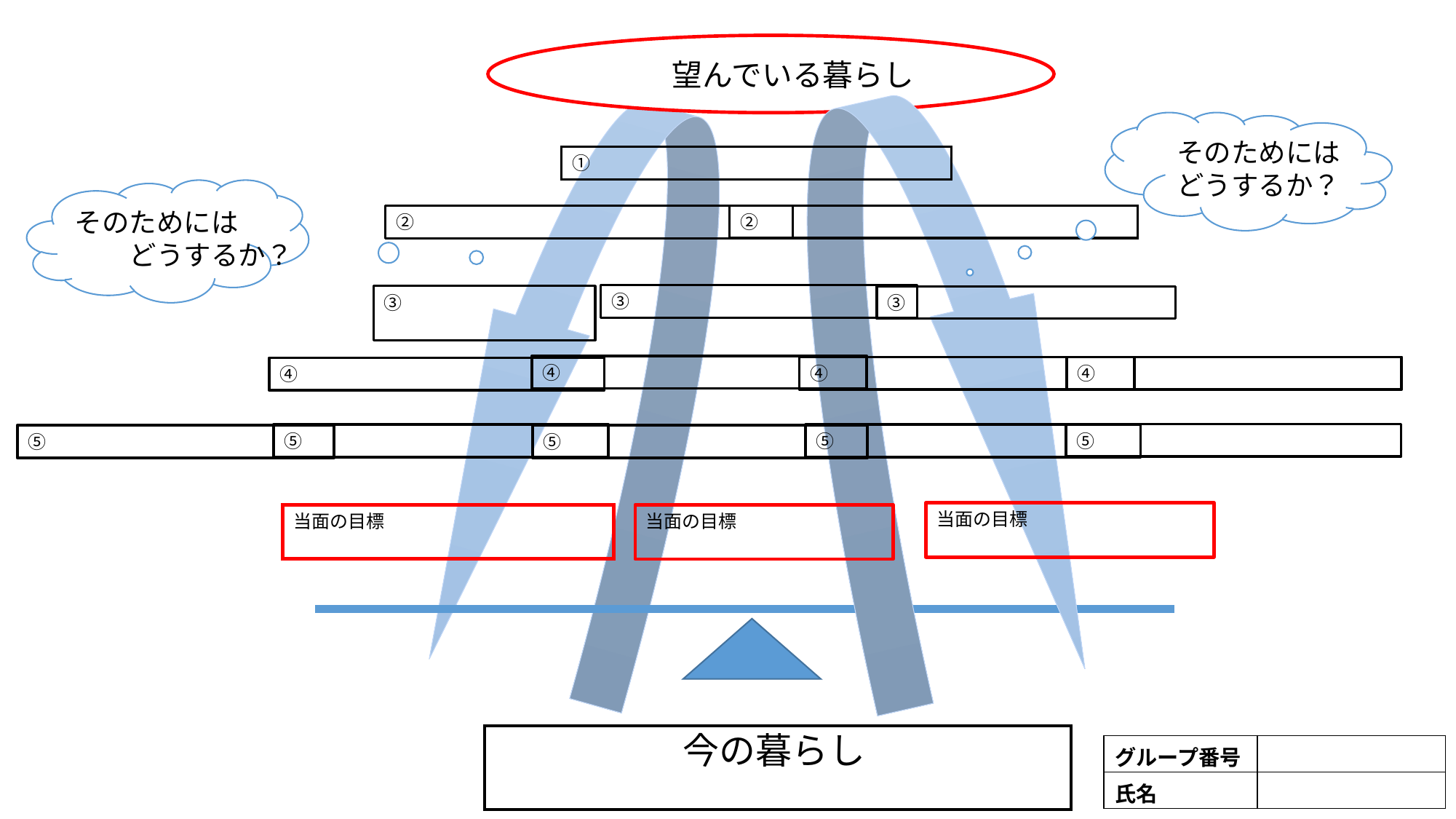

望んでいる暮らし

そのためにはどうするか？
①

そのためには
　　どうするか？
②
②

③
③
③
④
④
④
④
⑤
⑤
⑤
⑤
⑤
当面の目標

当面の目標

当面の目標

今の暮らし

| グループ番号 |  |
| --- | --- |
| 氏名 |  |